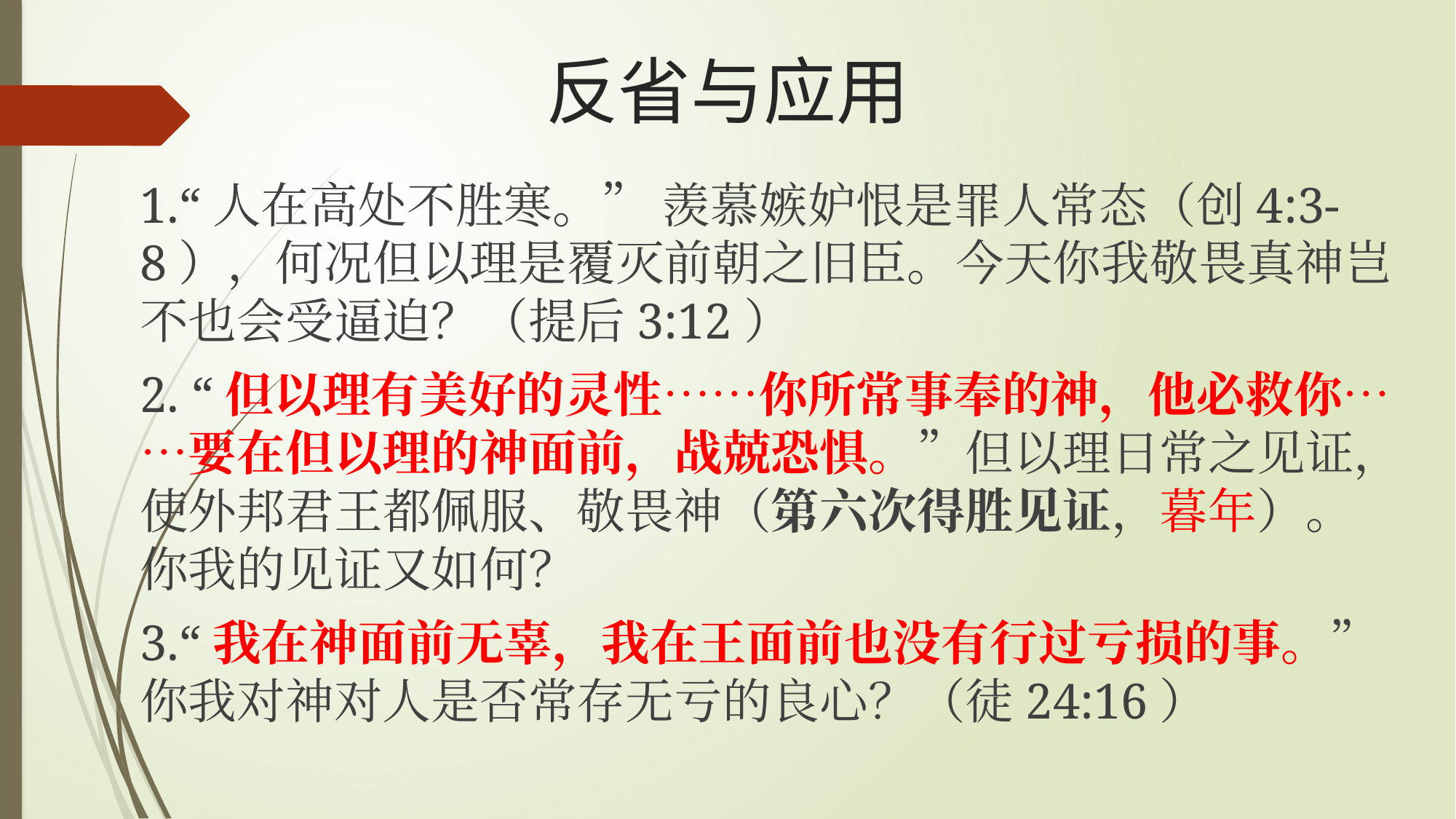

# 反省与应用
1.“人在高处不胜寒。” 羡慕嫉妒恨是罪人常态（创4:3-8），何况但以理是覆灭前朝之旧臣。今天你我敬畏真神岂不也会受逼迫？（提后3:12）
2. “但以理有美好的灵性……你所常事奉的神，他必救你……要在但以理的神面前，战兢恐惧。”但以理日常之见证，使外邦君王都佩服、敬畏神（第六次得胜见证，暮年）。你我的见证又如何？
3.“我在神面前无辜，我在王面前也没有行过亏损的事。”你我对神对人是否常存无亏的良心？（徒24:16）